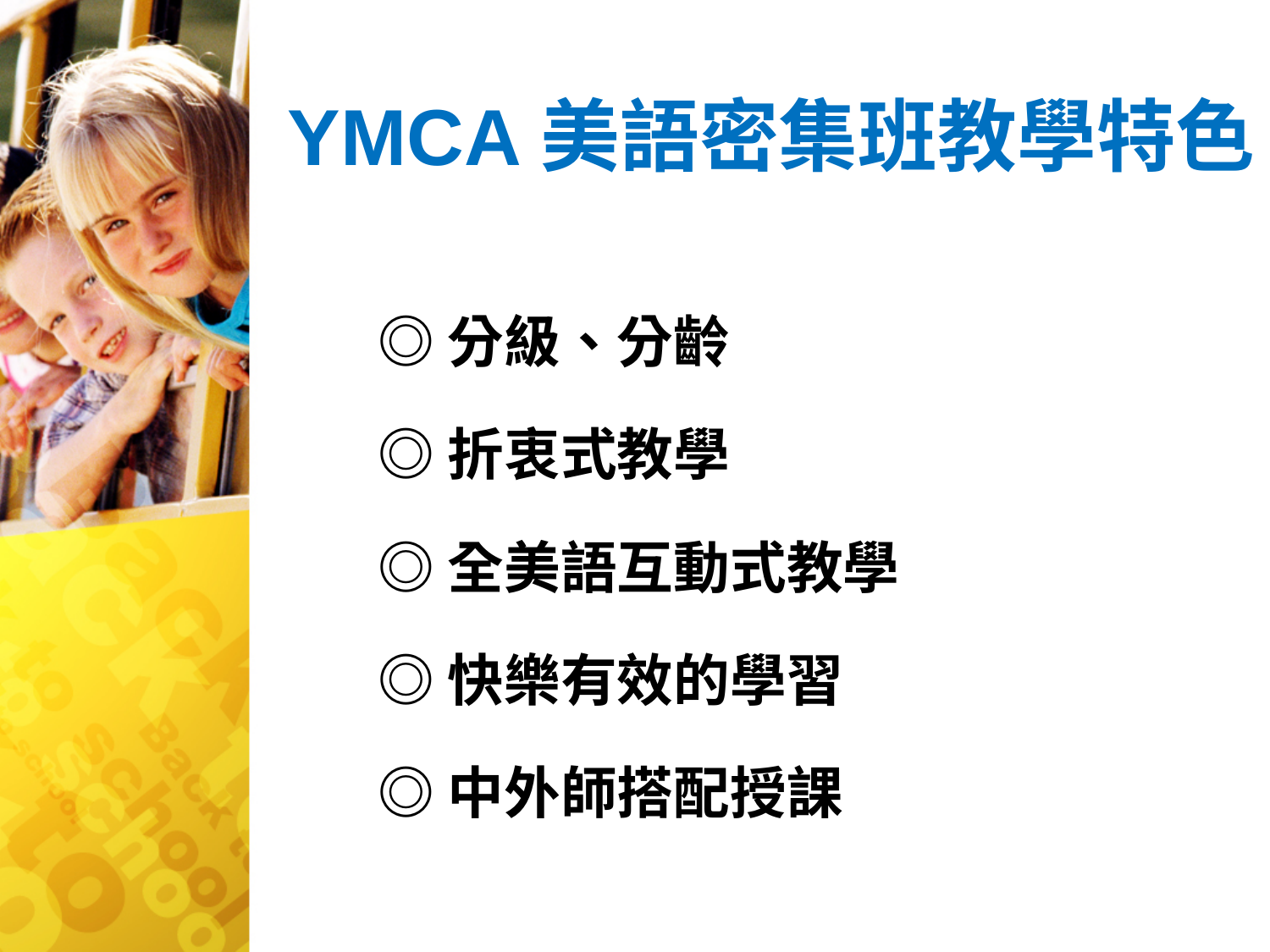

# YMCA美語密集班教學特色
◎分級、分齡
◎折衷式教學
◎全美語互動式教學
◎快樂有效的學習
◎中外師搭配授課